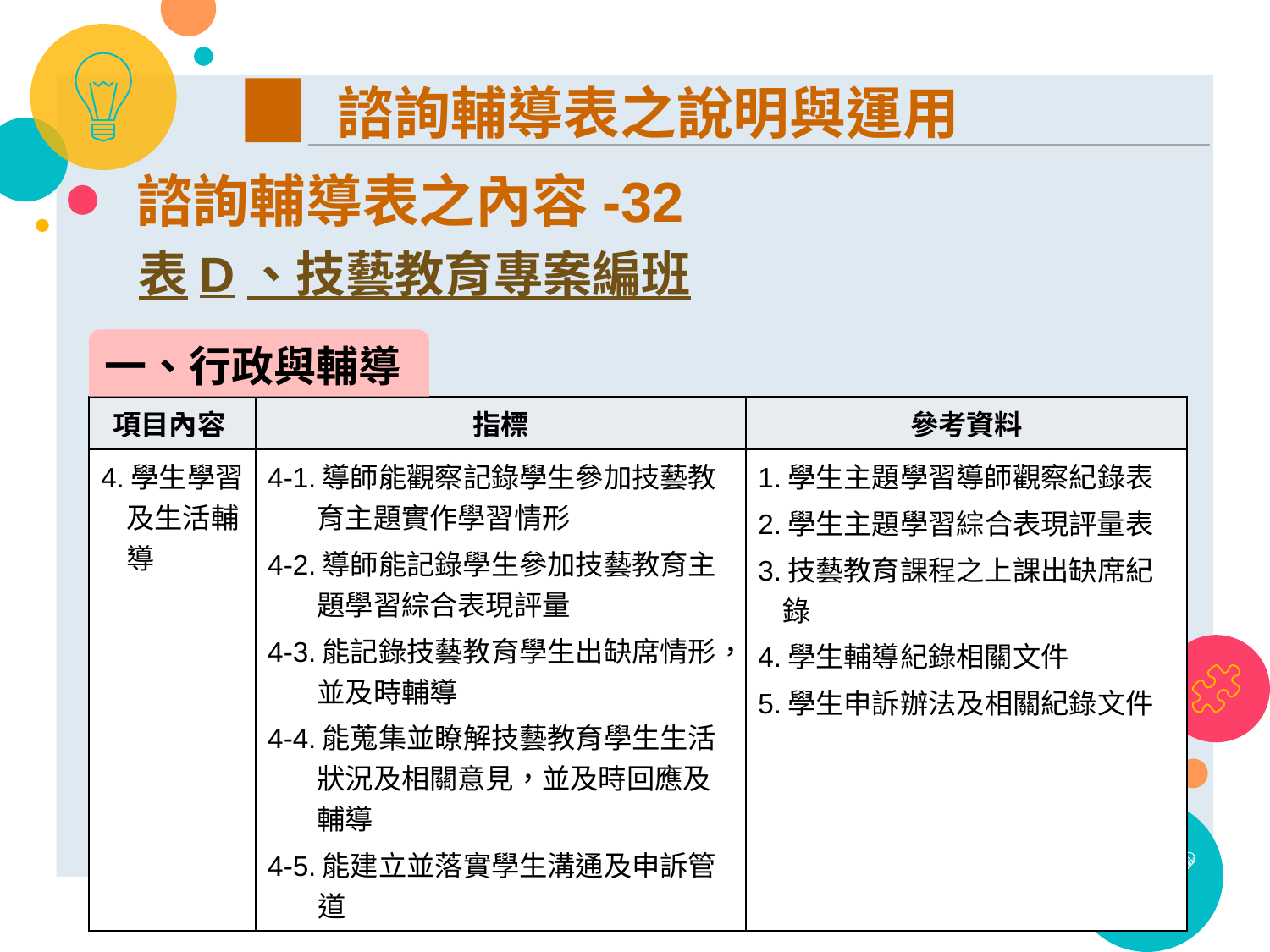

諮詢輔導表之說明與運用

諮詢輔導表之內容-32
表D、技藝教育專案編班
一、行政與輔導
| 項目內容 | 指標 | 參考資料 |
| --- | --- | --- |
| 4.學生學習及生活輔導 | 4-1.導師能觀察記錄學生參加技藝教育主題實作學習情形 4-2.導師能記錄學生參加技藝教育主題學習綜合表現評量 4-3.能記錄技藝教育學生出缺席情形，並及時輔導 4-4.能蒐集並瞭解技藝教育學生生活狀況及相關意見，並及時回應及輔導 4-5.能建立並落實學生溝通及申訴管道 | 1.學生主題學習導師觀察紀錄表 2.學生主題學習綜合表現評量表 3.技藝教育課程之上課出缺席紀錄 4.學生輔導紀錄相關文件 5.學生申訴辦法及相關紀錄文件 |